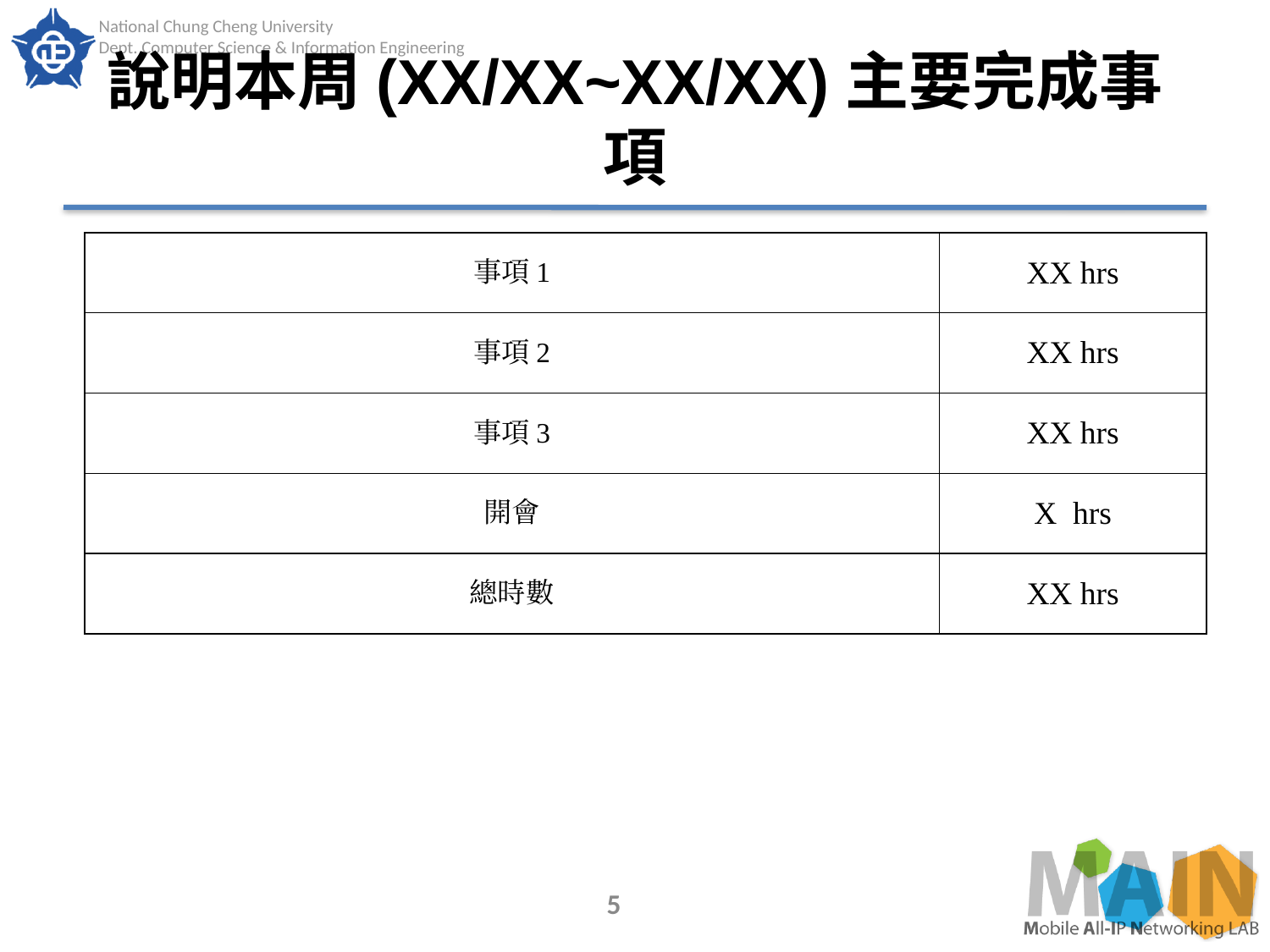

# 說明本周(XX/XX~XX/XX)主要完成事項
| 事項1 | XX hrs |
| --- | --- |
| 事項2 | XX hrs |
| 事項3 | XX hrs |
| 開會 | X hrs |
| 總時數 | XX hrs |
5